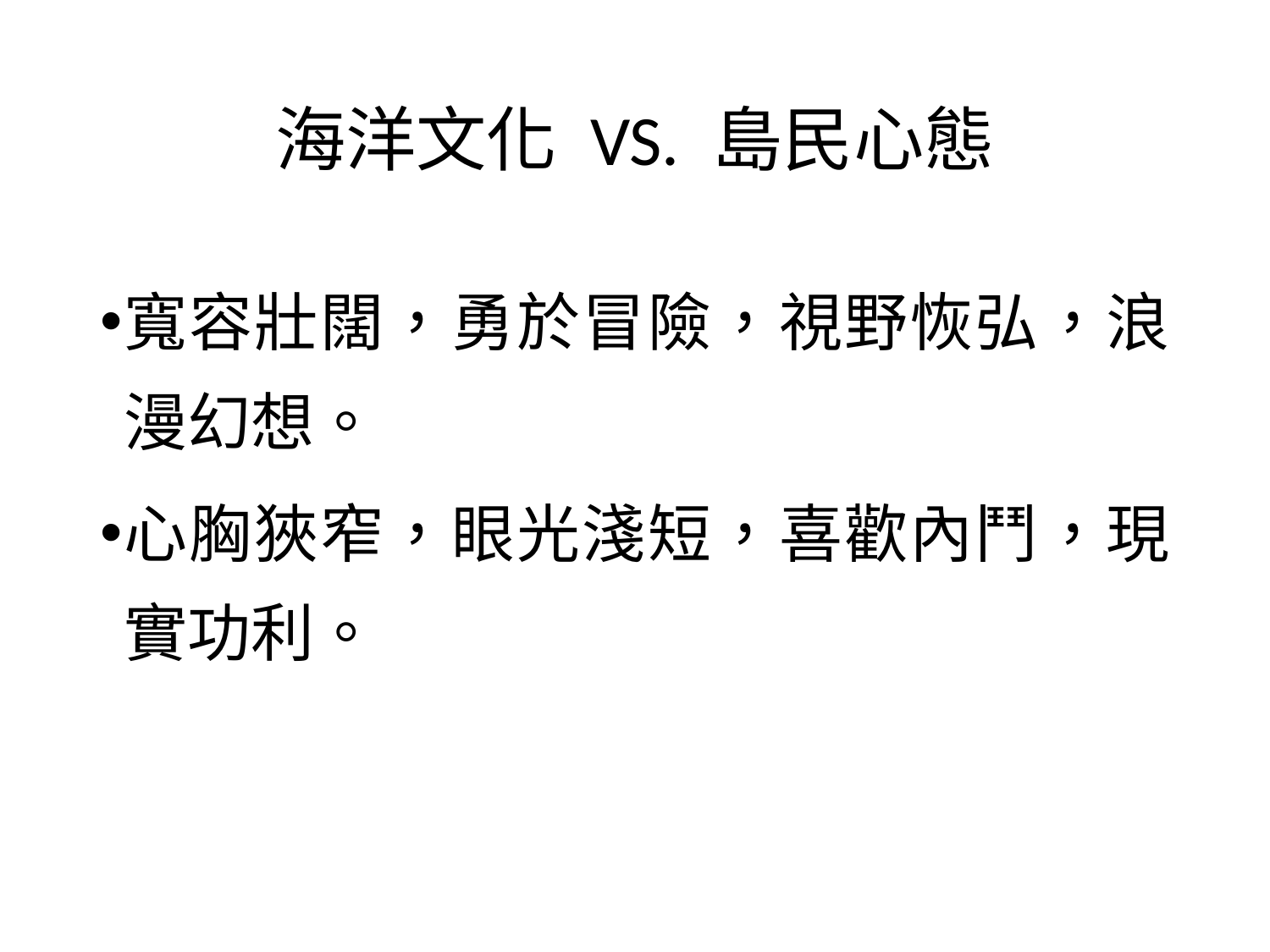

# 海洋文化 VS. 島民心態
寬容壯闊，勇於冒險，視野恢弘，浪漫幻想。
心胸狹窄，眼光淺短，喜歡內鬥，現實功利。